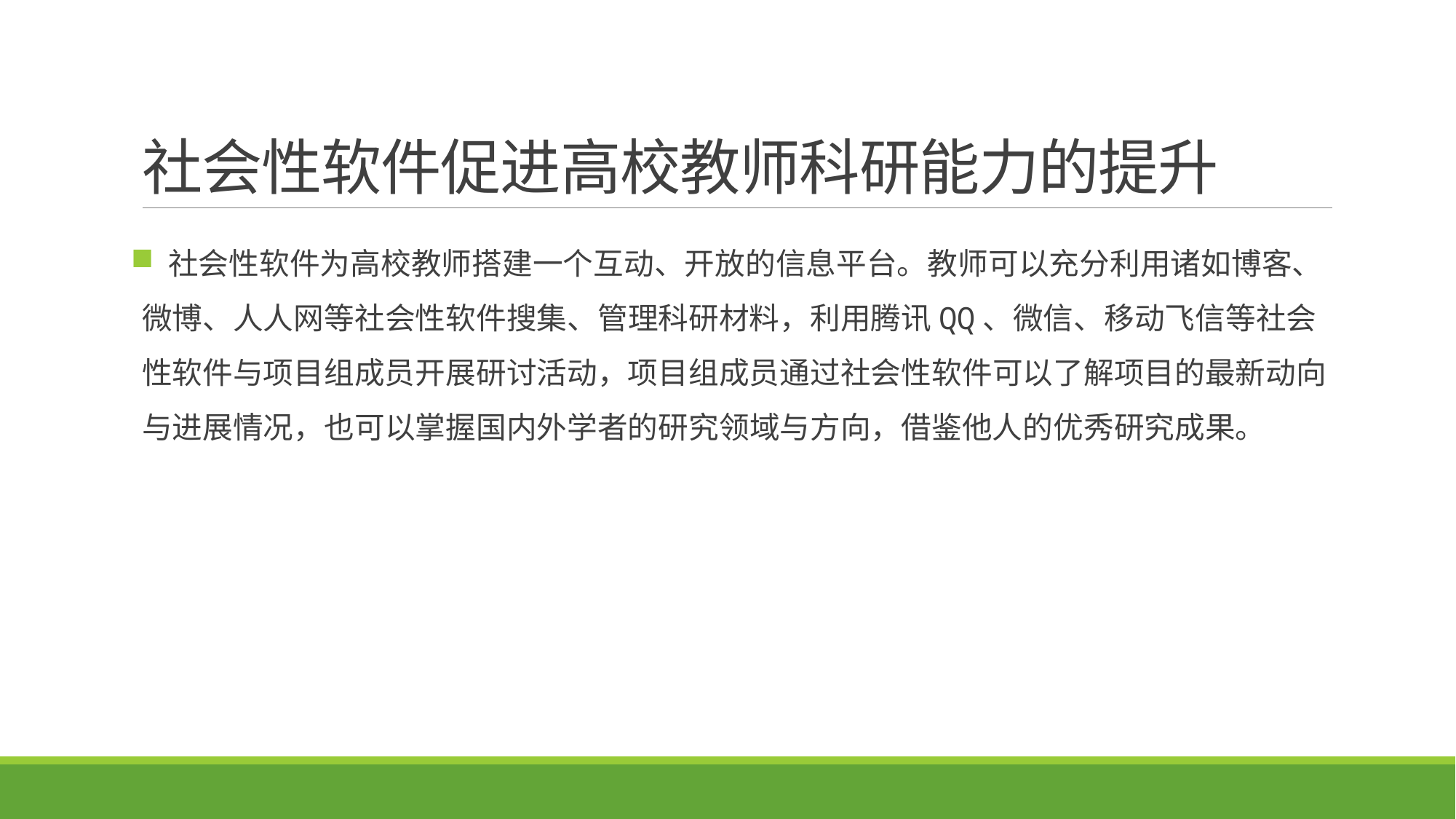

# 社会性软件促进高校教师科研能力的提升
 社会性软件为高校教师搭建一个互动、开放的信息平台。教师可以充分利用诸如博客、微博、人人网等社会性软件搜集、管理科研材料，利用腾讯QQ、微信、移动飞信等社会性软件与项目组成员开展研讨活动，项目组成员通过社会性软件可以了解项目的最新动向与进展情况，也可以掌握国内外学者的研究领域与方向，借鉴他人的优秀研究成果。